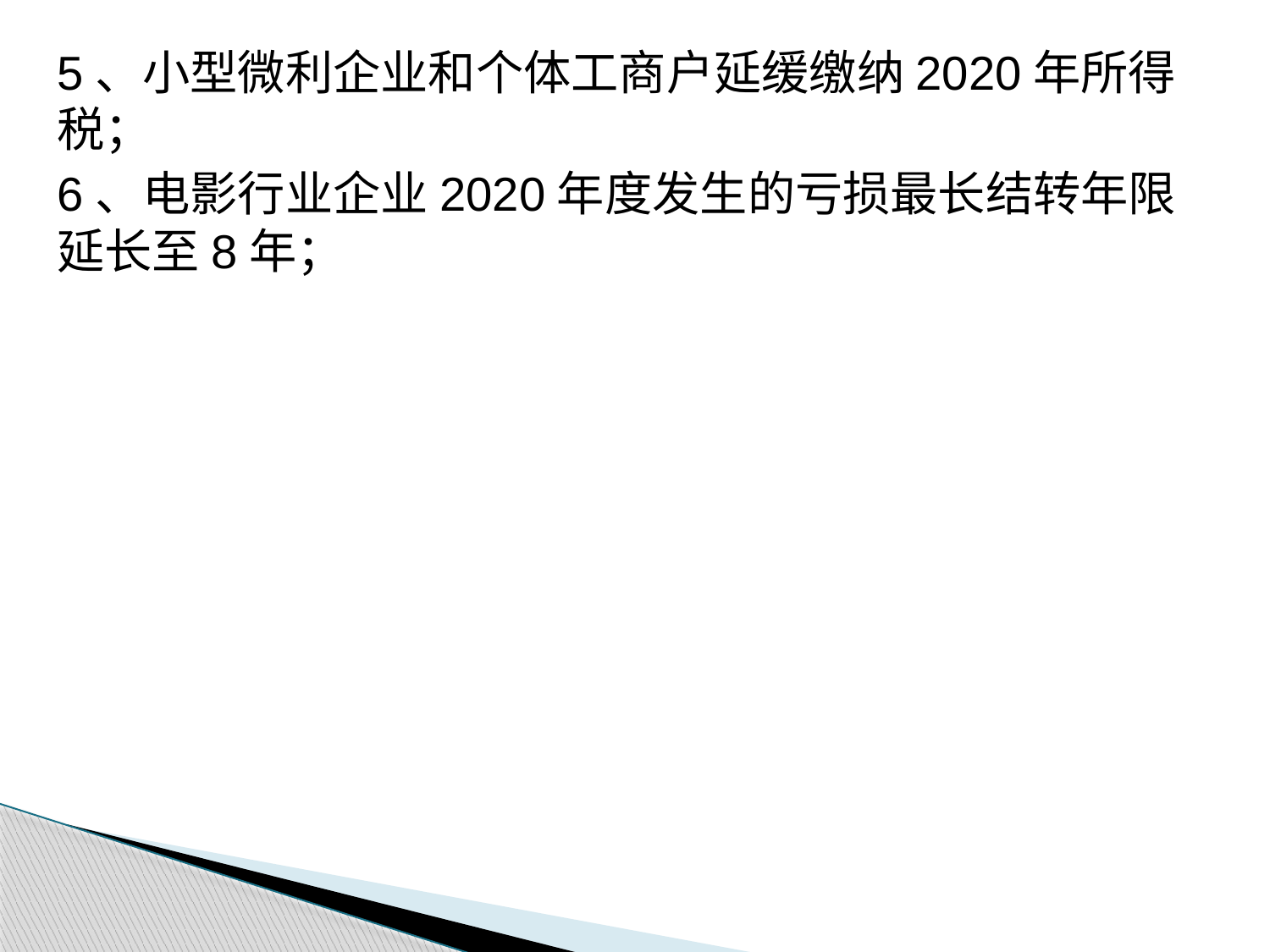

5、小型微利企业和个体工商户延缓缴纳2020年所得税；
6、电影行业企业2020年度发生的亏损最长结转年限延长至8年；